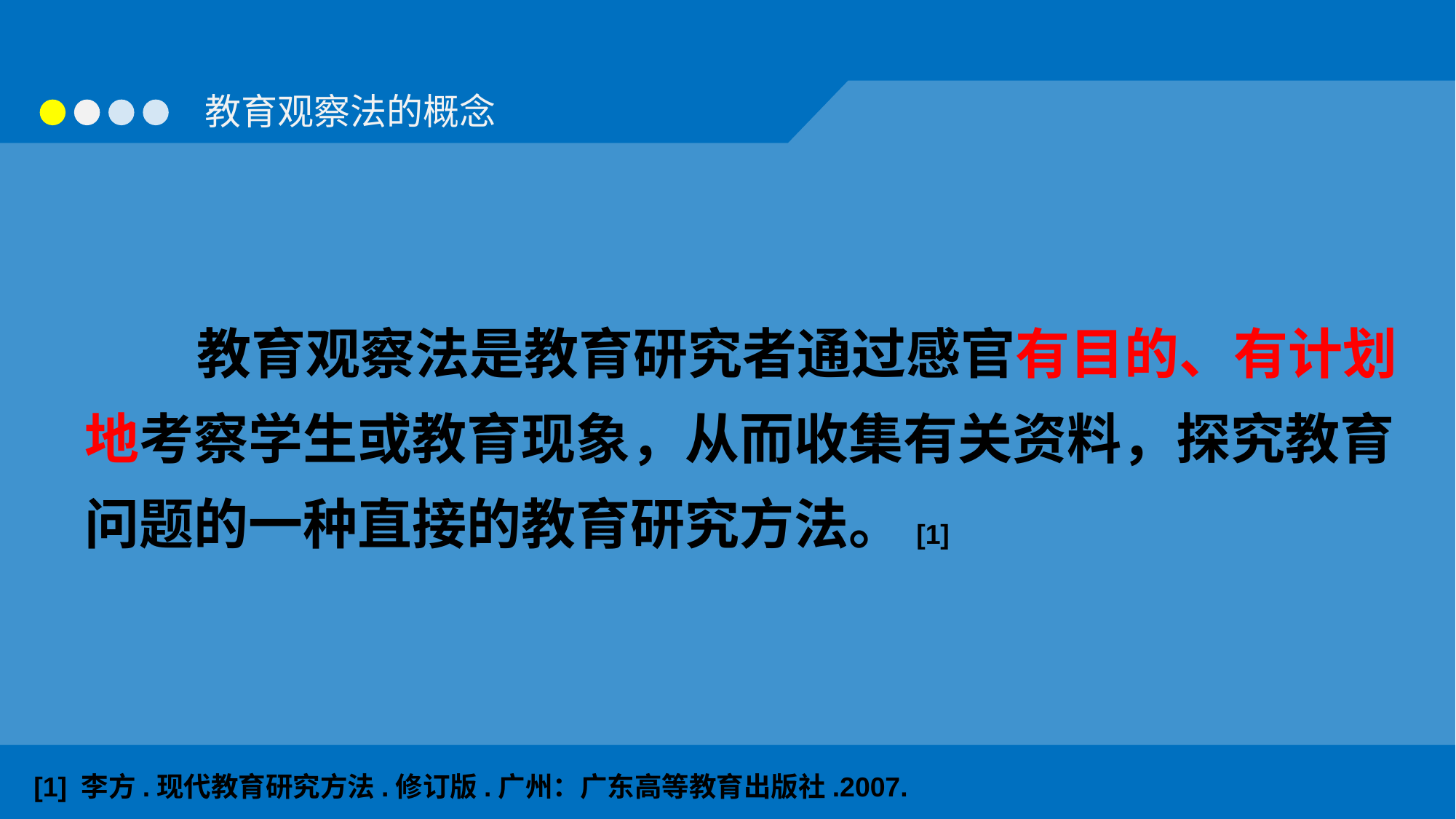

教育观察法是教育研究者通过感官有目的、有计划地考察学生或教育现象，从而收集有关资料，探究教育问题的一种直接的教育研究方法。[1]
[1] 李方.现代教育研究方法.修订版.广州：广东高等教育出版社.2007.